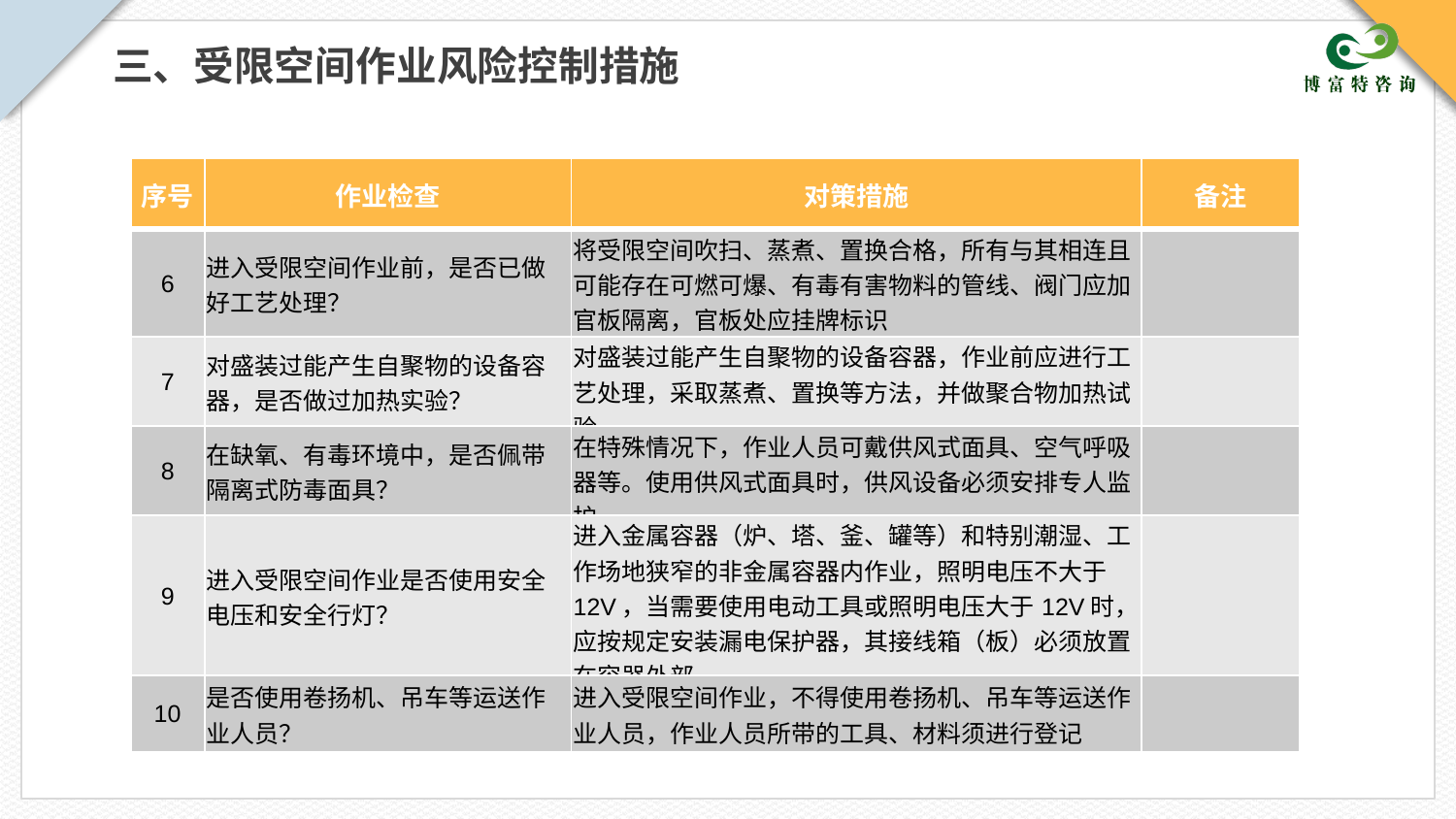

三、受限空间作业风险控制措施
| 序号 | 作业检查 | 对策措施 | 备注 |
| --- | --- | --- | --- |
| 6 | 进入受限空间作业前，是否已做好工艺处理？ | 将受限空间吹扫、蒸煮、置换合格，所有与其相连且可能存在可燃可爆、有毒有害物料的管线、阀门应加官板隔离，官板处应挂牌标识 |  |
| 7 | 对盛装过能产生自聚物的设备容器，是否做过加热实验？ | 对盛装过能产生自聚物的设备容器，作业前应进行工艺处理，采取蒸煮、置换等方法，并做聚合物加热试验 |  |
| 8 | 在缺氧、有毒环境中，是否佩带隔离式防毒面具？ | 在特殊情况下，作业人员可戴供风式面具、空气呼吸器等。使用供风式面具时，供风设备必须安排专人监护 |  |
| 9 | 进入受限空间作业是否使用安全电压和安全行灯？ | 进入金属容器（炉、塔、釜、罐等）和特别潮湿、工作场地狭窄的非金属容器内作业，照明电压不大于12V，当需要使用电动工具或照明电压大于12V时，应按规定安装漏电保护器，其接线箱（板）必须放置在容器外部 |  |
| 10 | 是否使用卷扬机、吊车等运送作业人员？ | 进入受限空间作业，不得使用卷扬机、吊车等运送作业人员，作业人员所带的工具、材料须进行登记 |  |